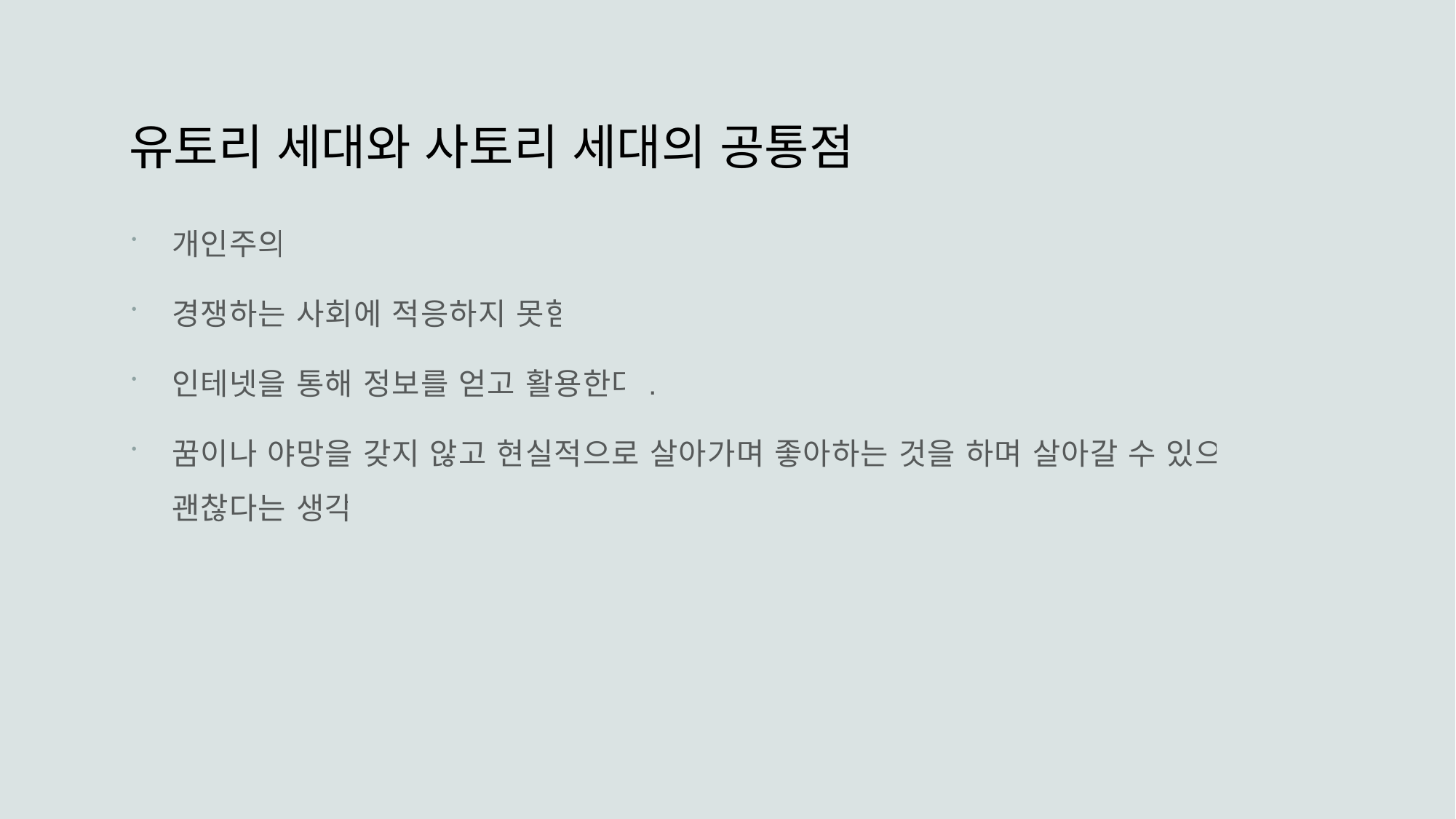

# 유토리 세대와 사토리 세대의 공통점
개인주의
경쟁하는 사회에 적응하지 못함
인테넷을 통해 정보를 얻고 활용한다.
꿈이나 야망을 갖지 않고 현실적으로 살아가며 좋아하는 것을 하며 살아갈 수 있으면 괜찮다는 생각